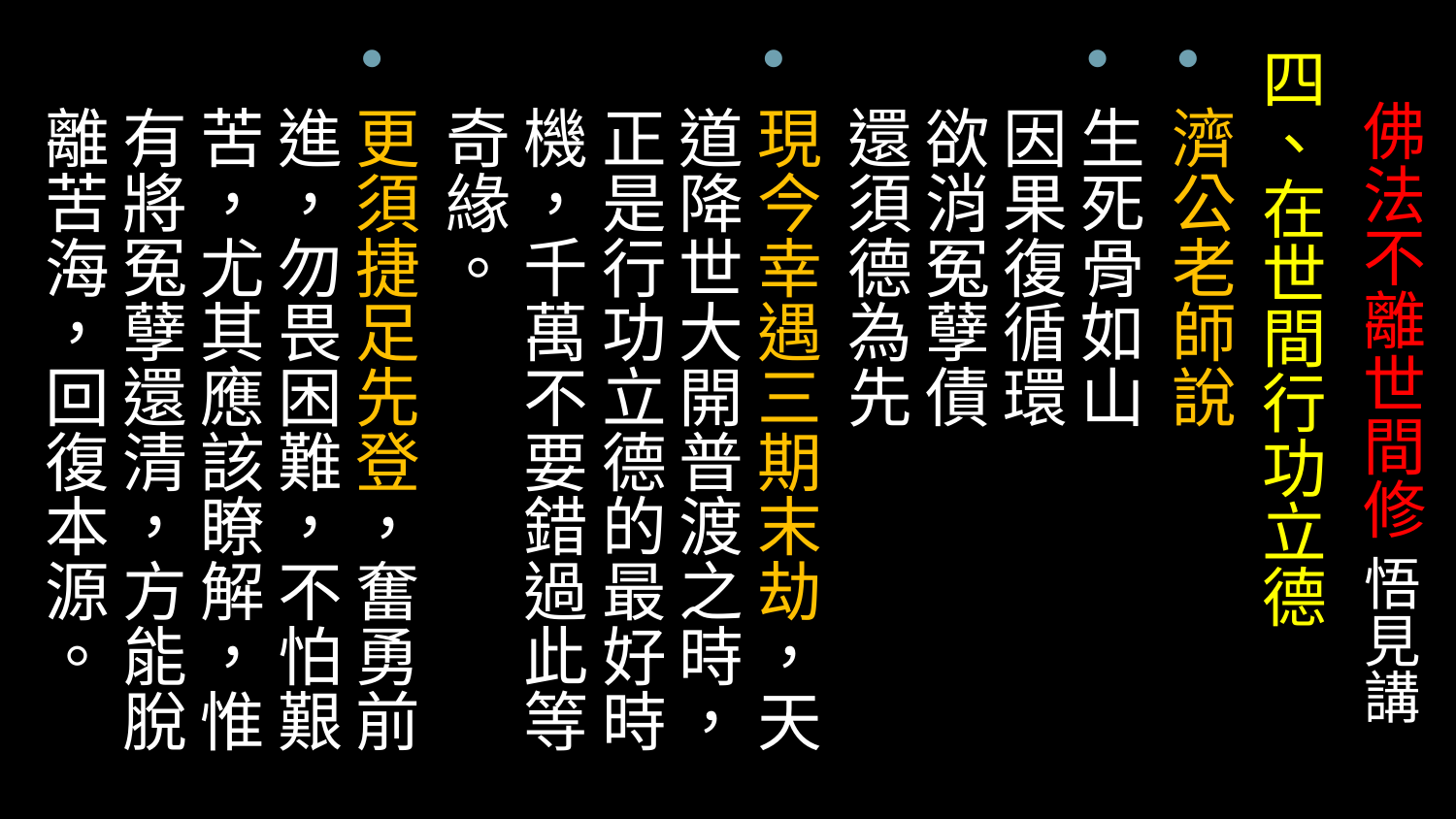

四、在世間行功立德
濟公老師說
生死骨如山 
因果復循環 
欲消冤孽債 
還須德為先
現今幸遇三期末劫，天道降世大開普渡之時，正是行功立德的最好時機，千萬不要錯過此等奇緣。
更須捷足先登，奮勇前進，勿畏困難，不怕艱苦，尤其應該瞭解，惟有將冤孽還清，方能脫離苦海，回復本源。
# 佛法不離世間修 悟見講